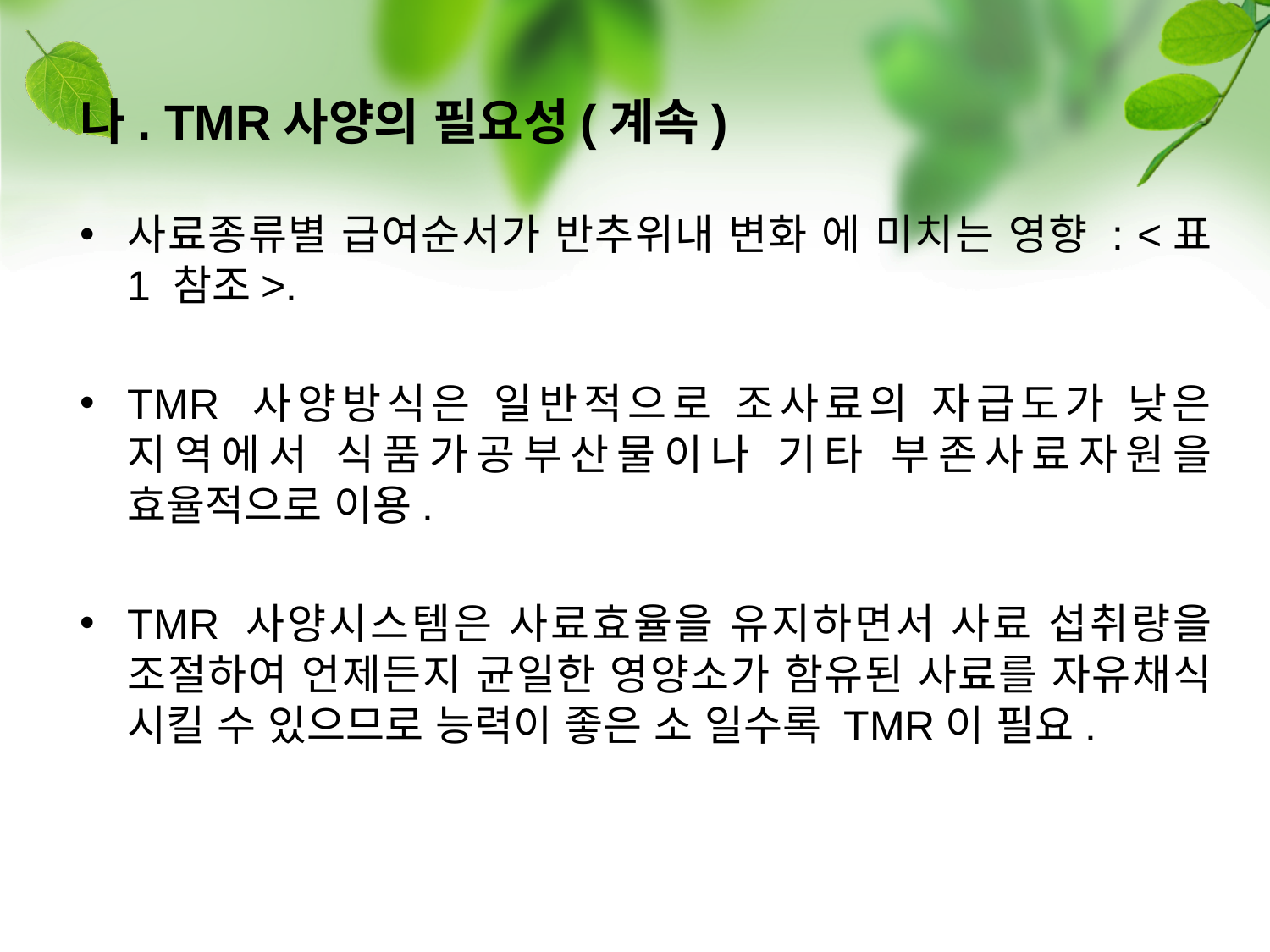

#
나. TMR사양의 필요성(계속)

사료종류별 급여순서가 반추위내 변화 에 미치는 영향 : <표 1 참조>.

TMR 사양방식은 일반적으로 조사료의 자급도가 낮은 지역에서 식품가공부산물이나 기타 부존사료자원을 효율적으로 이용.

TMR 사양시스템은 사료효율을 유지하면서 사료 섭취량을 조절하여 언제든지 균일한 영양소가 함유된 사료를 자유채식 시킬 수 있으므로 능력이 좋은 소 일수록 TMR이 필요.